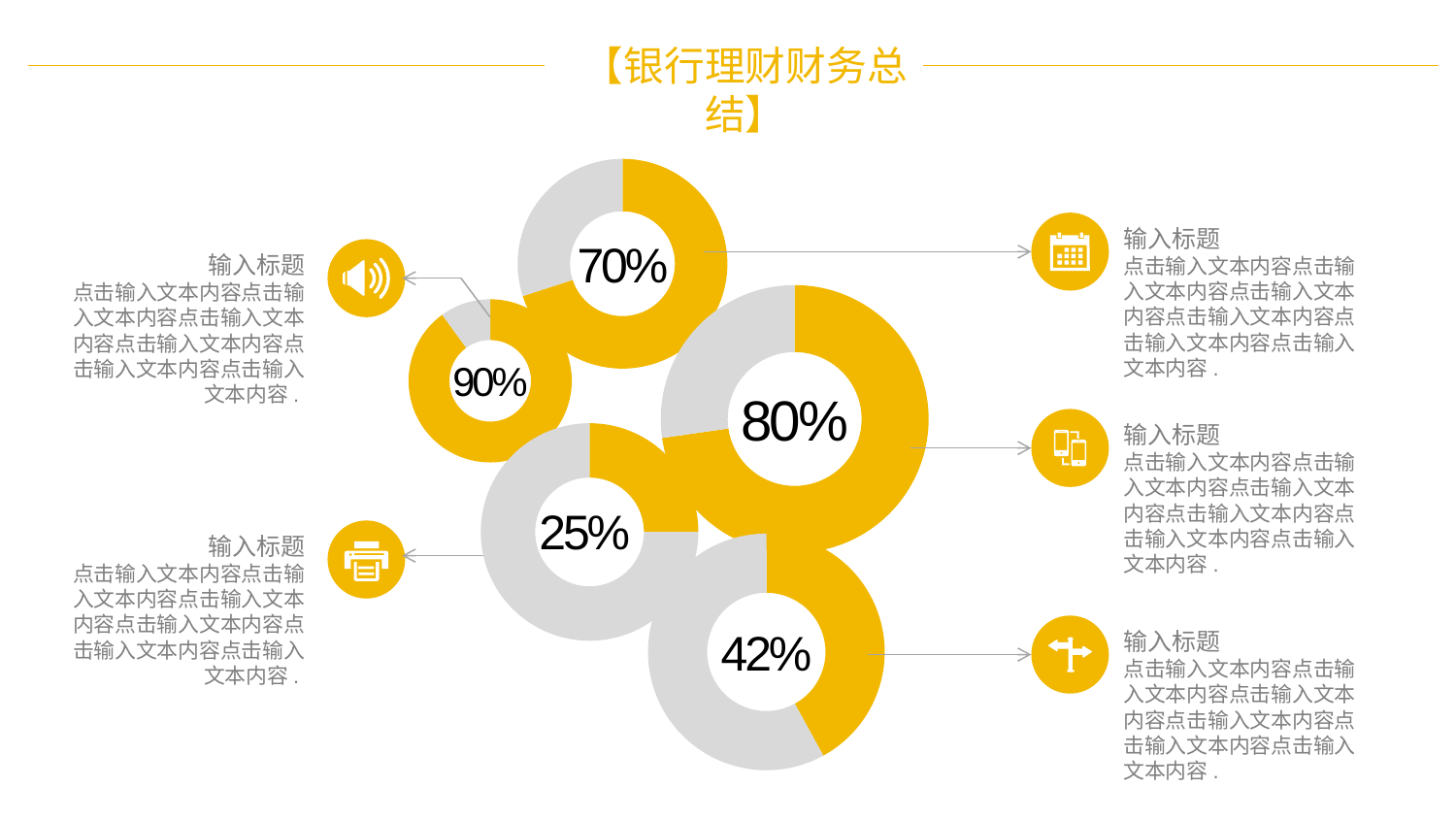

【银行理财财务总结】

### Chart

| Category | Sales |
|---|---|
| 1st Qtr | 7.0 |
| 2nd Qtr | 3.0 |
输入标题
点击输入文本内容点击输入文本内容点击输入文本内容点击输入文本内容点击输入文本内容点击输入文本内容.

输入标题
点击输入文本内容点击输入文本内容点击输入文本内容点击输入文本内容点击输入文本内容点击输入文本内容.
70%

### Chart

| Category | Sales |
|---|---|
| 1st Qtr | 8.0 |
| 2nd Qtr | 3.0 |

### Chart

| Category | Sales |
|---|---|
| 1st Qtr | 9.0 |
| 2nd Qtr | 1.0 |
90%
80%
输入标题
点击输入文本内容点击输入文本内容点击输入文本内容点击输入文本内容点击输入文本内容点击输入文本内容.

### Chart

| Category | Sales |
|---|---|
| 1st Qtr | 2.5 |
| 2nd Qtr | 7.5 |

25%
输入标题
点击输入文本内容点击输入文本内容点击输入文本内容点击输入文本内容点击输入文本内容点击输入文本内容.

### Chart

| Category | Sales |
|---|---|
| 1st Qtr | 4.2 |
| 2nd Qtr | 5.8 |

输入标题
点击输入文本内容点击输入文本内容点击输入文本内容点击输入文本内容点击输入文本内容点击输入文本内容.

42%